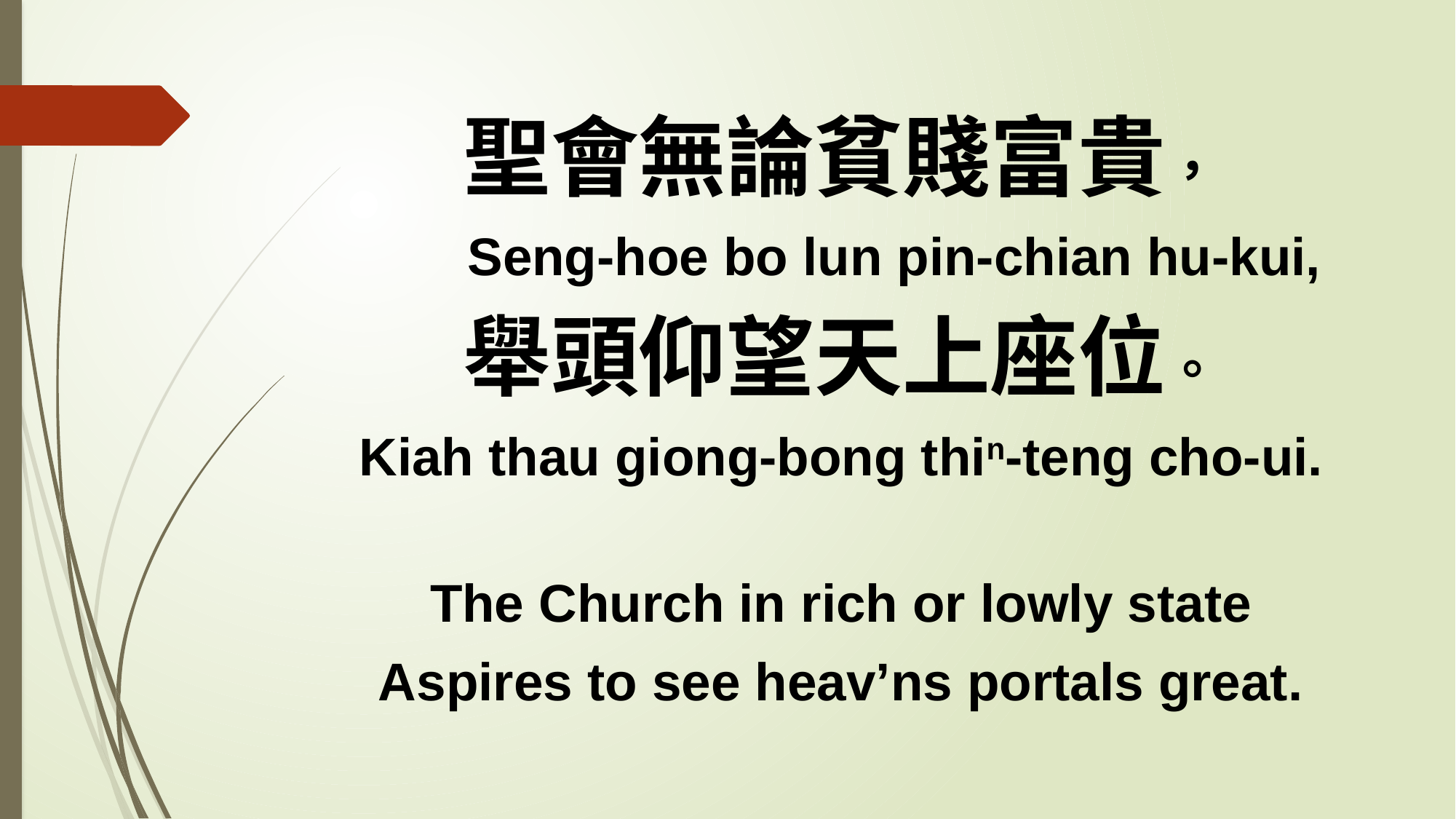

聖會無論貧賤富貴，
          Seng-hoe bo lun pin-chian hu-kui,
舉頭仰望天上座位。
Kiah thau giong-bong thin-teng cho-ui.

The Church in rich or lowly state
Aspires to see heav’ns portals great.